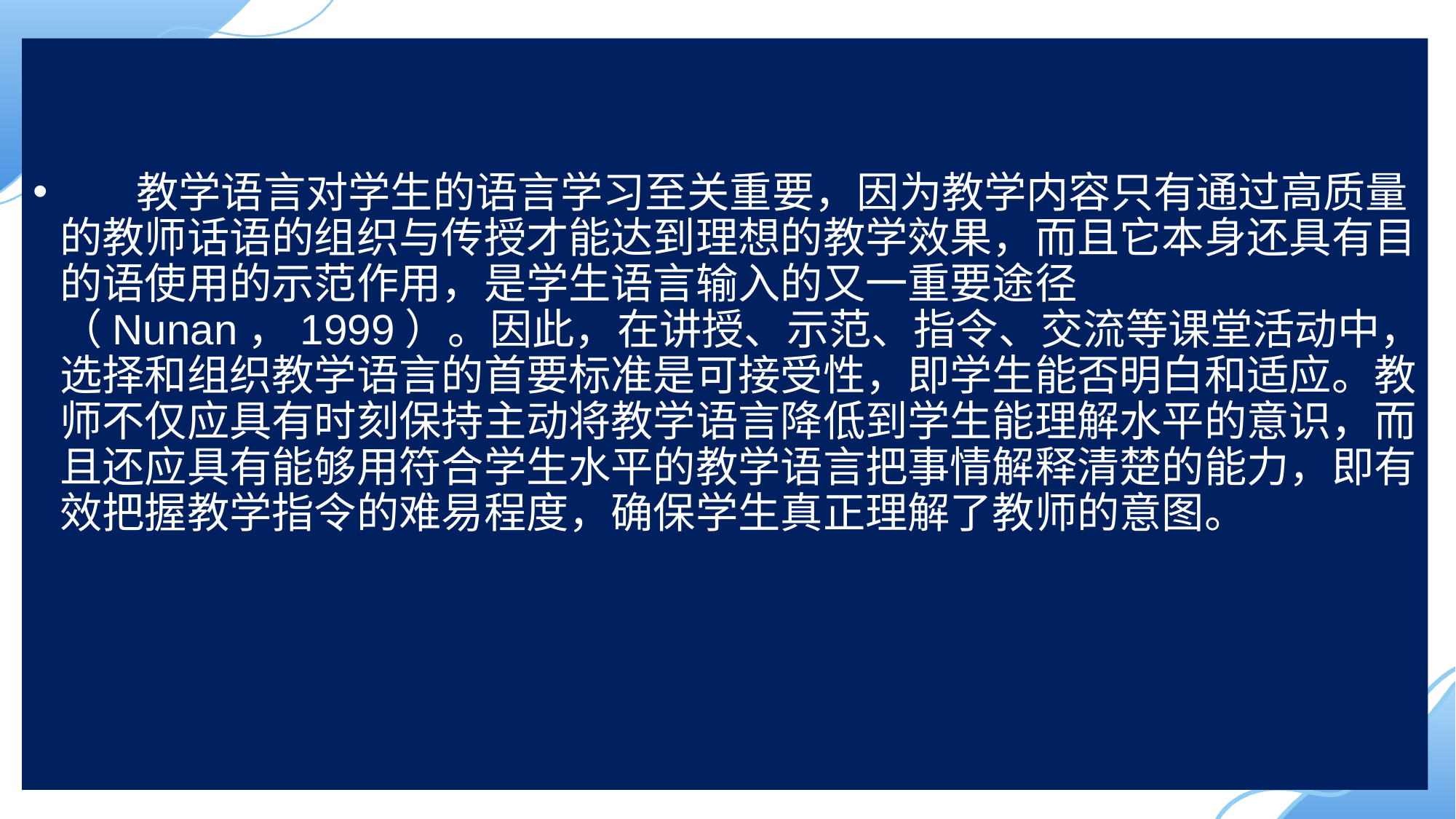

教学语言对学生的语言学习至关重要，因为教学内容只有通过高质量的教师话语的组织与传授才能达到理想的教学效果，而且它本身还具有目的语使用的示范作用，是学生语言输入的又一重要途径（Nunan，1999）。因此，在讲授、示范、指令、交流等课堂活动中，选择和组织教学语言的首要标准是可接受性，即学生能否明白和适应。教师不仅应具有时刻保持主动将教学语言降低到学生能理解水平的意识，而且还应具有能够用符合学生水平的教学语言把事情解释清楚的能力，即有效把握教学指令的难易程度，确保学生真正理解了教师的意图。